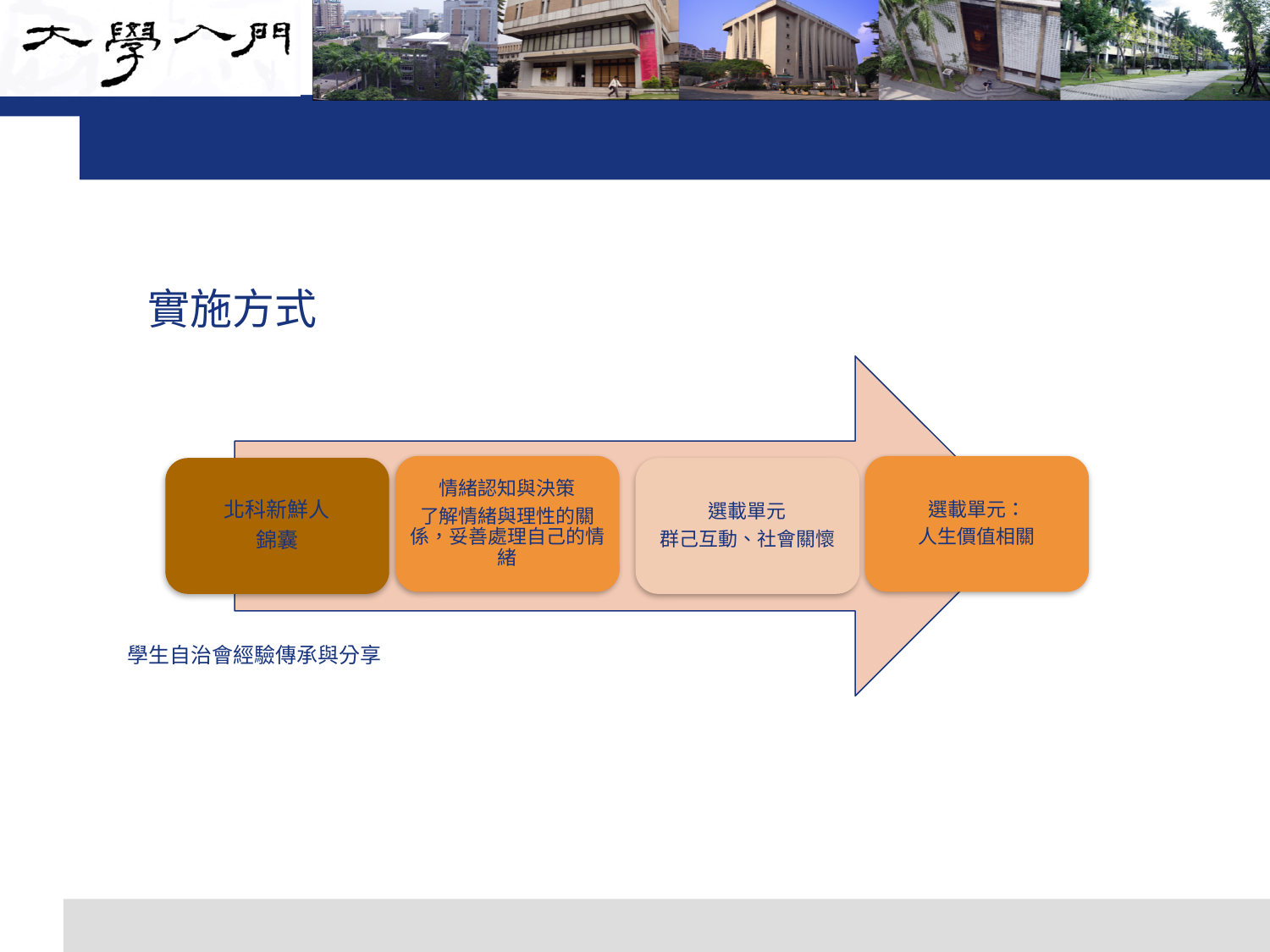

#
實施方式

北科新鮮人
錦囊
情緒認知與決策
了解情緒與理性的關係，妥善處理自己的情緒
選載單元
群己互動、社會關懷
選載單元：
人生價值相關
學生自治會經驗傳承與分享